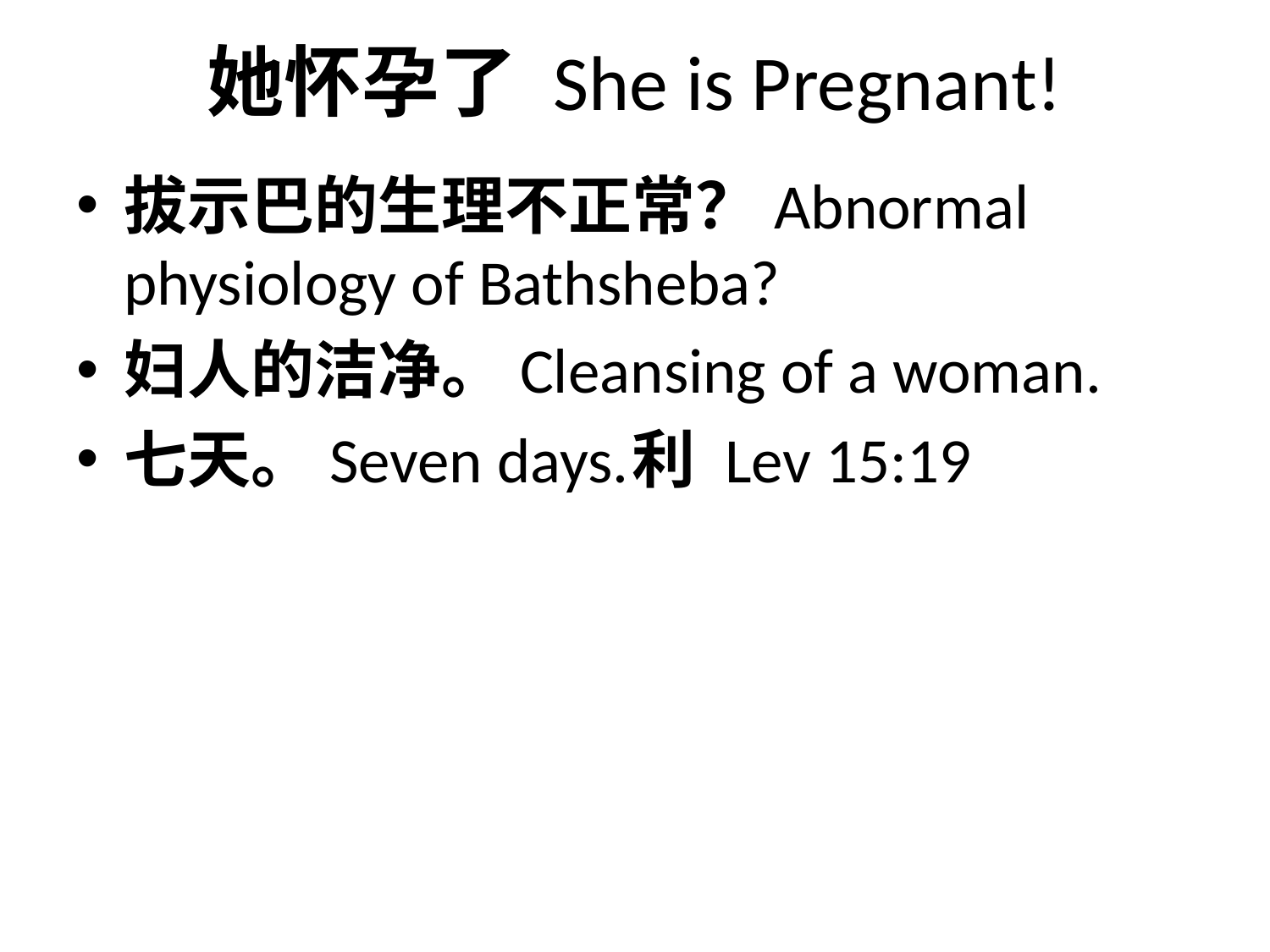

# 她怀孕了 She is Pregnant!
拔示巴的生理不正常？Abnormal physiology of Bathsheba?
妇人的洁净。Cleansing of a woman.
七天。Seven days.	利 Lev 15:19